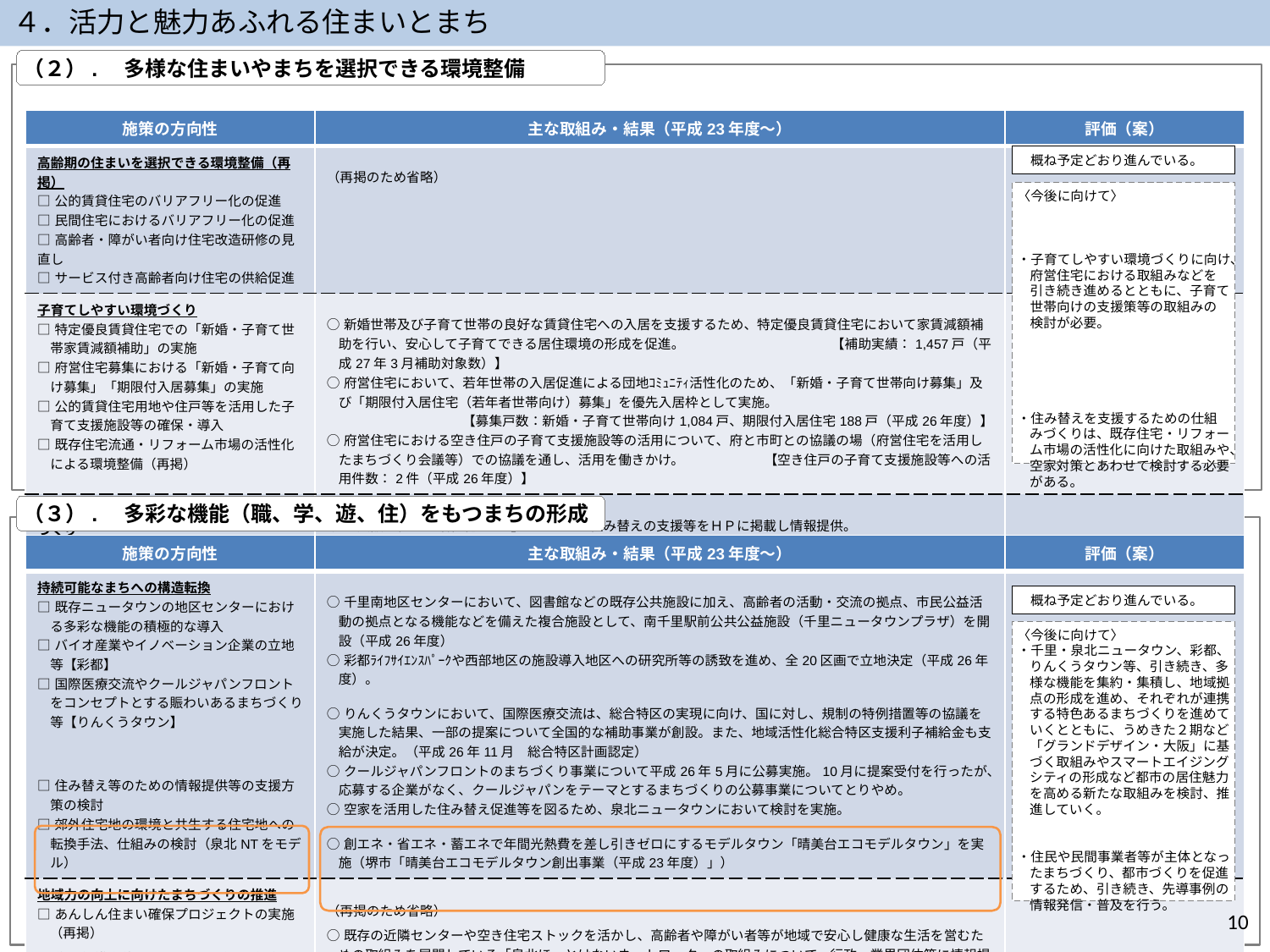

４．活力と魅力あふれる住まいとまち
（２）.　多様な住まいやまちを選択できる環境整備

| 施策の方向性 | 主な取組み・結果（平成23年度～） | 評価（案） |
| --- | --- | --- |
| 高齢期の住まいを選択できる環境整備（再掲） □公的賃貸住宅のバリアフリー化の促進 □民間住宅におけるバリアフリー化の促進 □高齢者・障がい者向け住宅改造研修の見直し □サービス付き高齢者向け住宅の供給促進 | （再掲のため省略） |  |
| 子育てしやすい環境づくり □特定優良賃貸住宅での「新婚・子育て世帯家賃減額補助」の実施 □府営住宅募集における「新婚・子育て向け募集」「期限付入居募集」の実施 □公的賃貸住宅用地や住戸等を活用した子育て支援施設等の確保・導入 □既存住宅流通・リフォーム市場の活性化による環境整備（再掲） | ○新婚世帯及び子育て世帯の良好な賃貸住宅への入居を支援するため、特定優良賃貸住宅において家賃減額補助を行い、安心して子育てできる居住環境の形成を促進。　　　　　　　　　　　【補助実績：1,457戸（平成27年3月補助対象数）】 ○府営住宅において、若年世帯の入居促進による団地ｺﾐｭﾆﾃｨ活性化のため、「新婚・子育て世帯向け募集」及び「期限付入居住宅（若年者世帯向け）募集」を優先入居枠として実施。 【募集戸数：新婚・子育て世帯向け1,084戸、期限付入居住宅188戸（平成26年度）】 ○府営住宅における空き住戸の子育て支援施設等の活用について、府と市町との協議の場（府営住宅を活用したまちづくり会議等）での協議を通し、活用を働きかけ。　　　　　　【空き住戸の子育て支援施設等への活用件数：2件（平成26年度）】 |  |
| 地域での住み替えを支援するための仕組みづくり □住み替えを支援するための仕組みの検討 □鉄道沿線地域などで相談体制づくりや住み替え先の情報提供などの体制を構築 | ○「大阪の住まい活性化ﾌｫｰﾗﾑ」において、住み替えの支援等をＨＰに掲載し情報提供。 ○空家を活用した住み替え促進等を図るため、泉北ニュータウンにおいて検討を実施。 |  |
　概ね予定どおり進んでいる。
〈今後に向けて〉

・子育てしやすい環境づくりに向け、府営住宅における取組みなどを引き続き進めるとともに、子育て世帯向けの支援策等の取組みの検討が必要。

・住み替えを支援するための仕組みづくりは、既存住宅・リフォーム市場の活性化に向けた取組みや、空家対策とあわせて検討する必要がある。

（３）.　多彩な機能（職、学、遊、住）をもつまちの形成

| 施策の方向性 | 主な取組み・結果（平成23年度～） | 評価（案） |
| --- | --- | --- |
| 持続可能なまちへの構造転換 □既存ニュータウンの地区センターにおける多彩な機能の積極的な導入 □バイオ産業やイノベーション企業の立地等【彩都】 □国際医療交流やクールジャパンフロントをコンセプトとする賑わいあるまちづくり等【りんくうタウン】 □住み替え等のための情報提供等の支援方策の検討 □郊外住宅地の環境と共生する住宅地への転換手法、仕組みの検討（泉北NTをモデル） | ○千里南地区センターにおいて、図書館などの既存公共施設に加え、高齢者の活動・交流の拠点、市民公益活動の拠点となる機能などを備えた複合施設として、南千里駅前公共公益施設（千里ニュータウンプラザ）を開設（平成26年度） ○彩都ﾗｲﾌｻｲｴﾝｽﾊﾟｰｸや西部地区の施設導入地区への研究所等の誘致を進め、全20区画で立地決定（平成26年度）。 ○りんくうタウンにおいて、国際医療交流は、総合特区の実現に向け、国に対し、規制の特例措置等の協議を実施した結果、一部の提案について全国的な補助事業が創設。また、地域活性化総合特区支援利子補給金も支給が決定。（平成26年11月　総合特区計画認定） ○クールジャパンフロントのまちづくり事業について平成26年5月に公募実施。10月に提案受付を行ったが、応募する企業がなく、クールジャパンをテーマとするまちづくりの公募事業についてとりやめ。 ○空家を活用した住み替え促進等を図るため、泉北ニュータウンにおいて検討を実施。 ○創エネ・省エネ・蓄エネで年間光熱費を差し引きゼロにするモデルタウン「晴美台エコモデルタウン」を実施（堺市「晴美台エコモデルタウン創出事業（平成23年度）」） |  |
| 地域力の向上に向けたまちづくりの推進 □あんしん住まい確保プロジェクトの実施（再掲） □住民組織主体のまちづくり活動の促進に向け、活動拠点の確保やノウハウ等の提供等支援、NPO等の連携の仕組みづくり □地域活動における先導事例の情報発信・普及 | （再掲のため省略） ○既存の近隣センターや空き住宅ストックを活かし、高齢者や障がい者等が地域で安心し健康な生活を営むための取組みを展開している「泉北ほっとけないネットワーク」の取組みについて、行政、業界団体等に情報提供等（平成23年度）。 　 千里ニュータウン内の地域のにぎわいや交流の場が育まれるよう、地域で活動する団体が実施する文化・教養等に関するイベント等の助成や情報発信（平成25・26年度）。 |  |
　概ね予定どおり進んでいる。
〈今後に向けて〉
・千里・泉北ニュータウン、彩都、りんくうタウン等、引き続き、多様な機能を集約・集積し、地域拠点の形成を進め、それぞれが連携する特色あるまちづくりを進めていくとともに、うめきた２期など「グランドデザイン・大阪」に基づく取組みやスマートエイジングシティの形成など都市の居住魅力を高める新たな取組みを検討、推進していく。

・住民や民間事業者等が主体となったまちづくり、都市づくりを促進するため、引き続き、先導事例の情報発信・普及を行う。

10